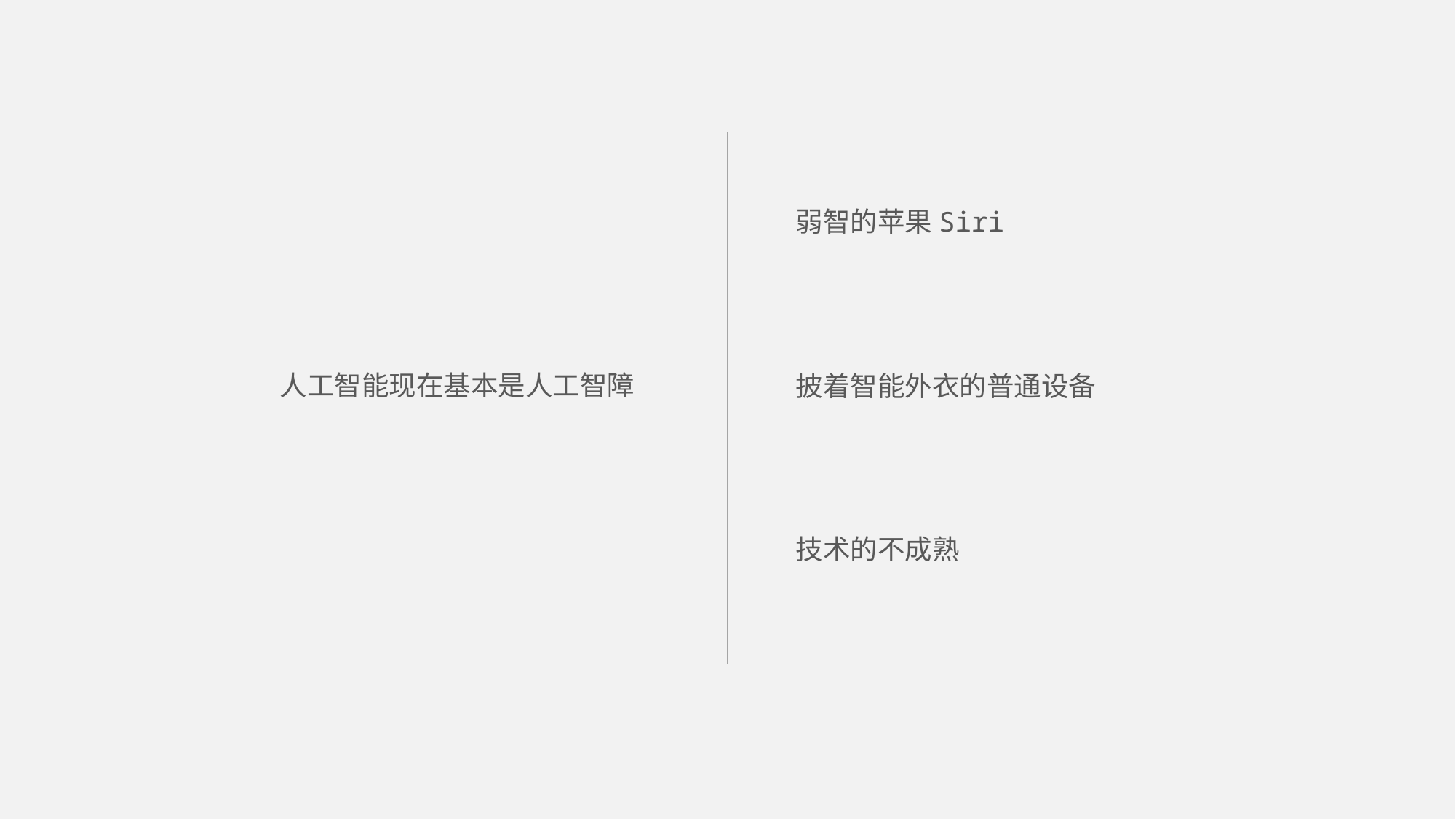

弱智的苹果Siri
人工智能现在基本是人工智障
披着智能外衣的普通设备
技术的不成熟